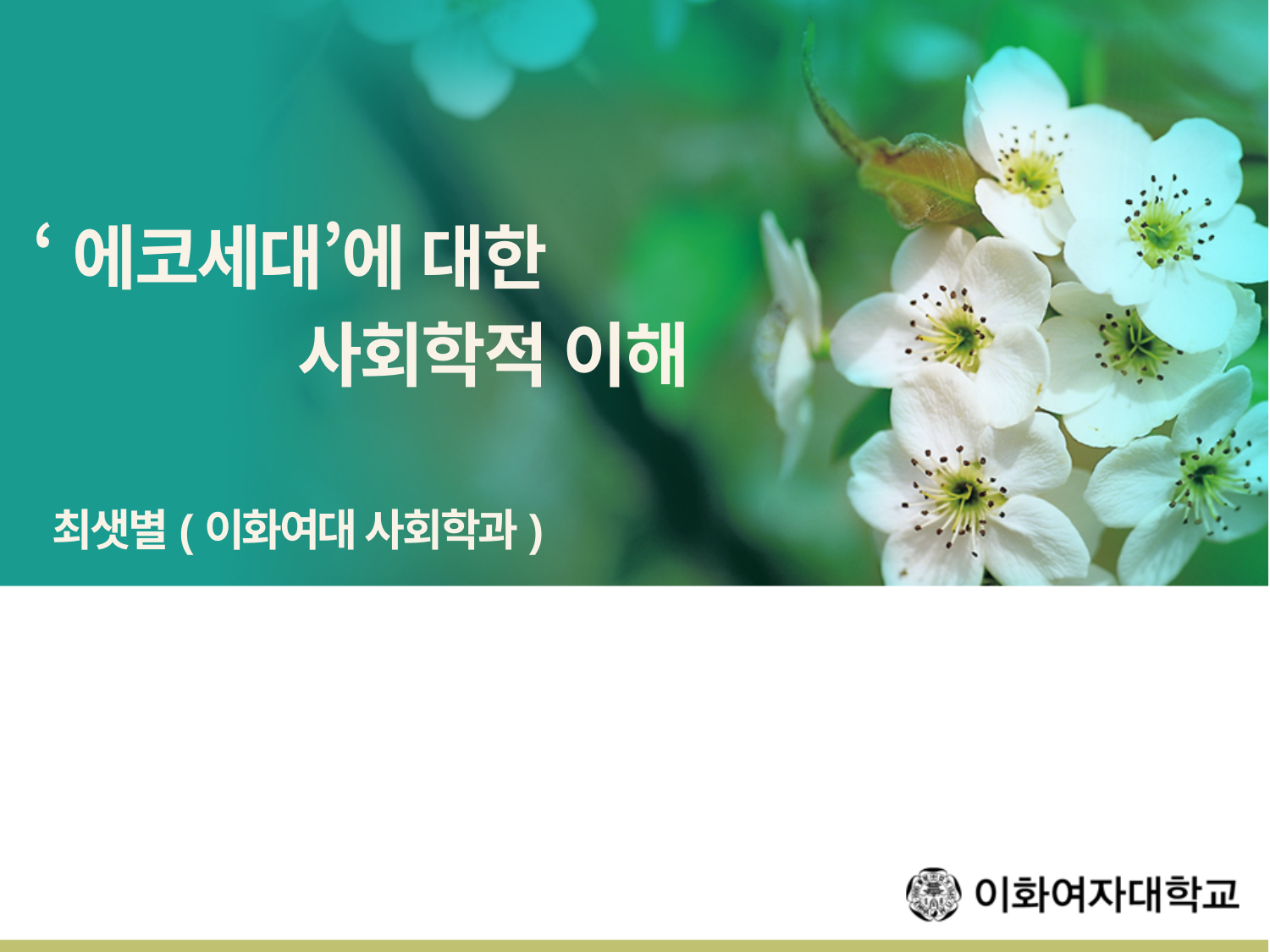

# ‘에코세대’에 대한
사회학적 이해
최샛별(이화여대 사회학과)